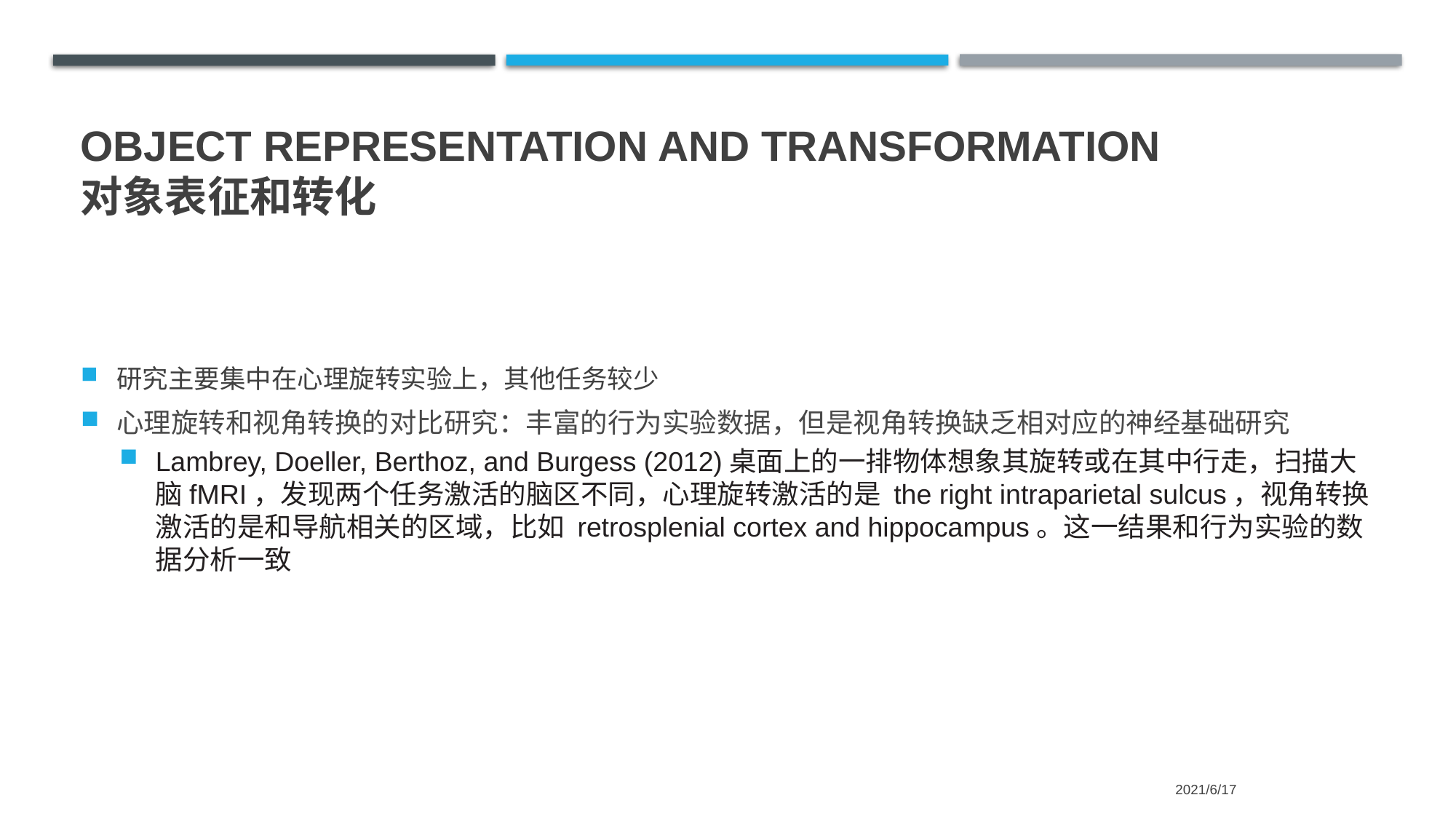

# Object representation and transformation 对象表征和转化
研究主要集中在心理旋转实验上，其他任务较少
心理旋转和视角转换的对比研究：丰富的行为实验数据，但是视角转换缺乏相对应的神经基础研究
Lambrey, Doeller, Berthoz, and Burgess (2012)桌面上的一排物体想象其旋转或在其中行走，扫描大脑fMRI，发现两个任务激活的脑区不同，心理旋转激活的是 the right intraparietal sulcus，视角转换激活的是和导航相关的区域，比如 retrosplenial cortex and hippocampus。这一结果和行为实验的数据分析一致

2021/6/17